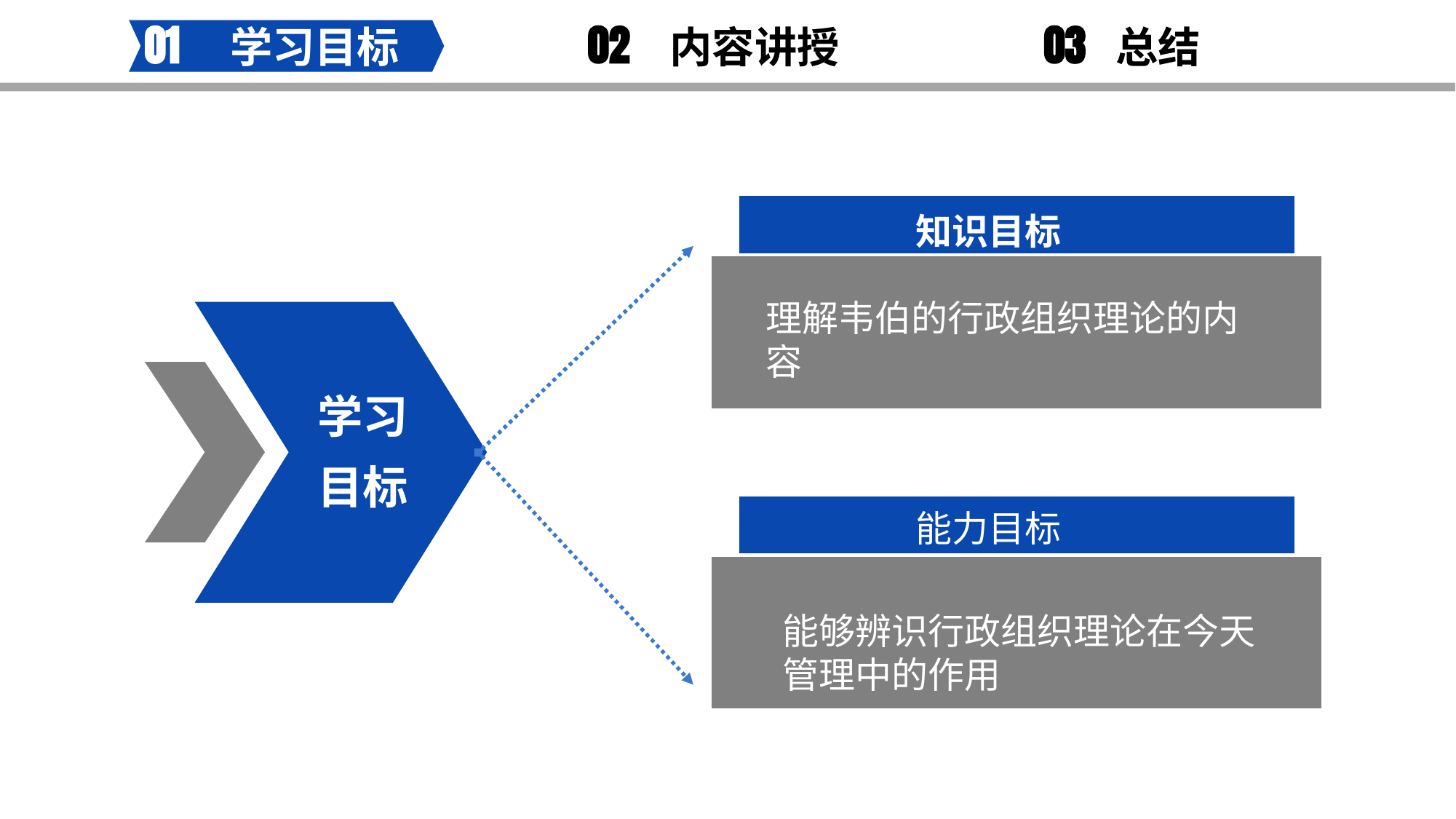

02   内容讲授
03  总结

01    学习目标

知识目标

理解韦伯的行政组织理论的内容

学习目标
能进行有效沟通

能力目标

能够辨识行政组织理论在今天管理中的作用